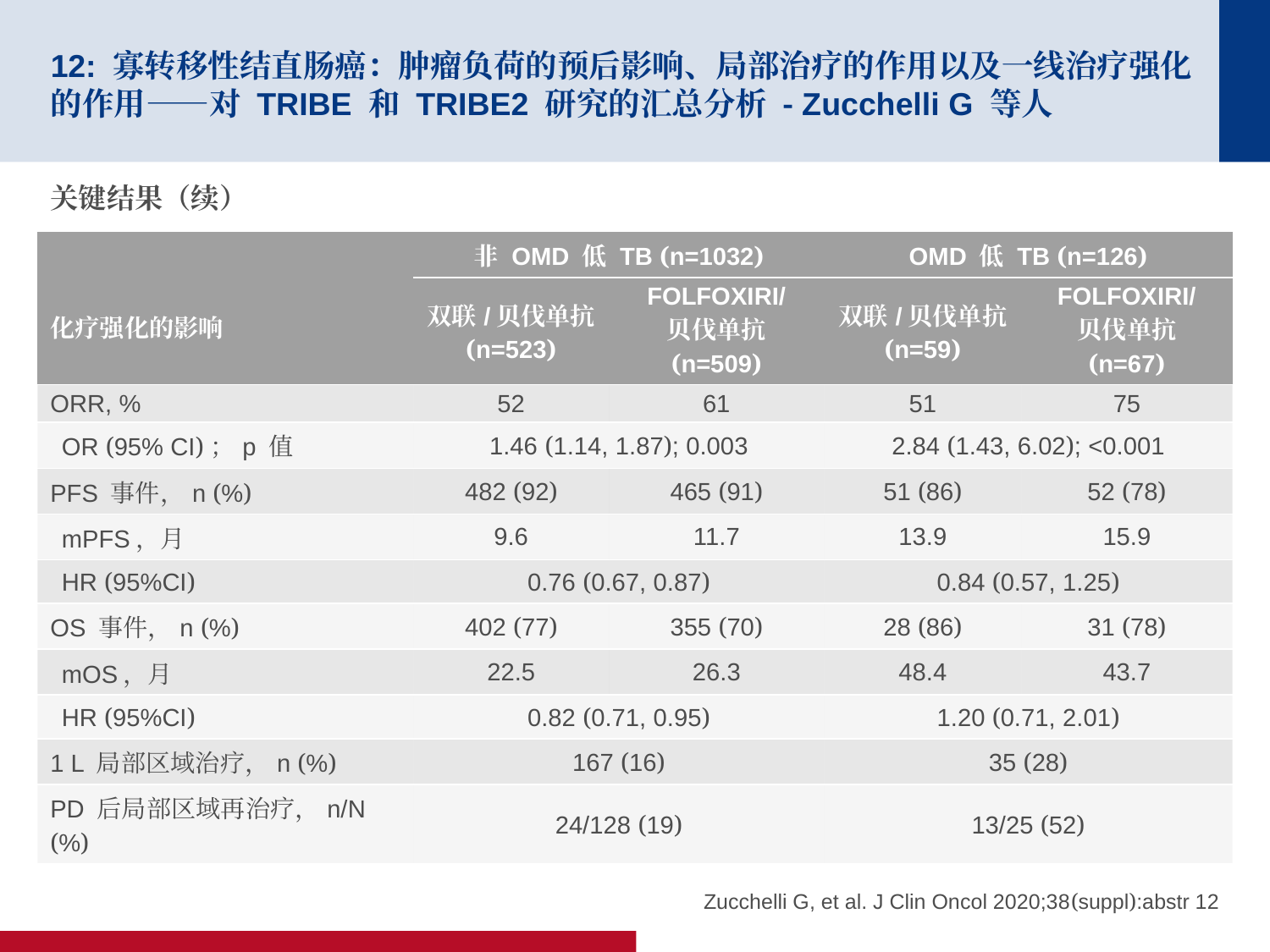

# 12: 寡转移性结直肠癌：肿瘤负荷的预后影响、局部治疗的作用以及一线治疗强化的作用——对 TRIBE 和 TRIBE2 研究的汇总分析 - Zucchelli G 等人
关键结果（续）
| 化疗强化的影响 | 非 OMD 低 TB (n=1032) |  | OMD 低 TB (n=126) |  |
| --- | --- | --- | --- | --- |
|  | 双联/贝伐单抗 (n=523) | FOLFOXIRI/ 贝伐单抗 (n=509) | 双联/贝伐单抗 (n=59) | FOLFOXIRI/ 贝伐单抗 (n=67) |
| ORR, % | 52 | 61 | 51 | 75 |
| OR (95% CI)；p 值 | 1.46 (1.14, 1.87); 0.003 |  | 2.84 (1.43, 6.02); <0.001 |  |
| PFS 事件，n (%) | 482 (92) | 465 (91) | 51 (86) | 52 (78) |
| mPFS，月 | 9.6 | 11.7 | 13.9 | 15.9 |
| HR (95%CI) | 0.76 (0.67, 0.87) |  | 0.84 (0.57, 1.25) |  |
| OS 事件，n (%) | 402 (77) | 355 (70) | 28 (86) | 31 (78) |
| mOS，月 | 22.5 | 26.3 | 48.4 | 43.7 |
| HR (95%CI) | 0.82 (0.71, 0.95) |  | 1.20 (0.71, 2.01) |  |
| 1 L 局部区域治疗，n (%) | 167 (16) |  | 35 (28) |  |
| PD 后局部区域再治疗，n/N (%) | 24/128 (19) |  | 13/25 (52) |  |
Zucchelli G, et al. J Clin Oncol 2020;38(suppl):abstr 12